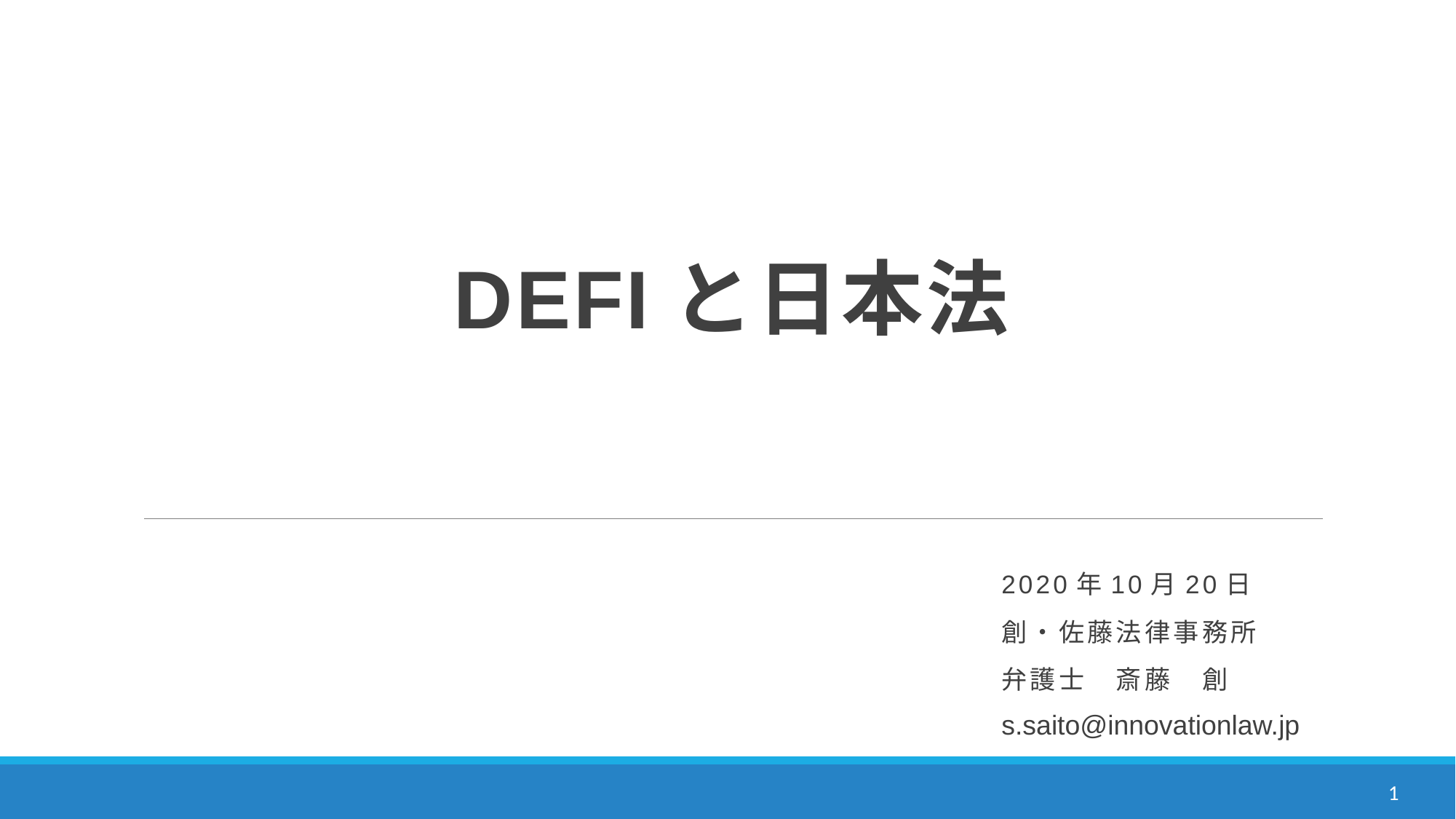

# DeFiと日本法
2020年10月20日
創・佐藤法律事務所
弁護士　斎藤　創

s.saito@innovationlaw.jp
1